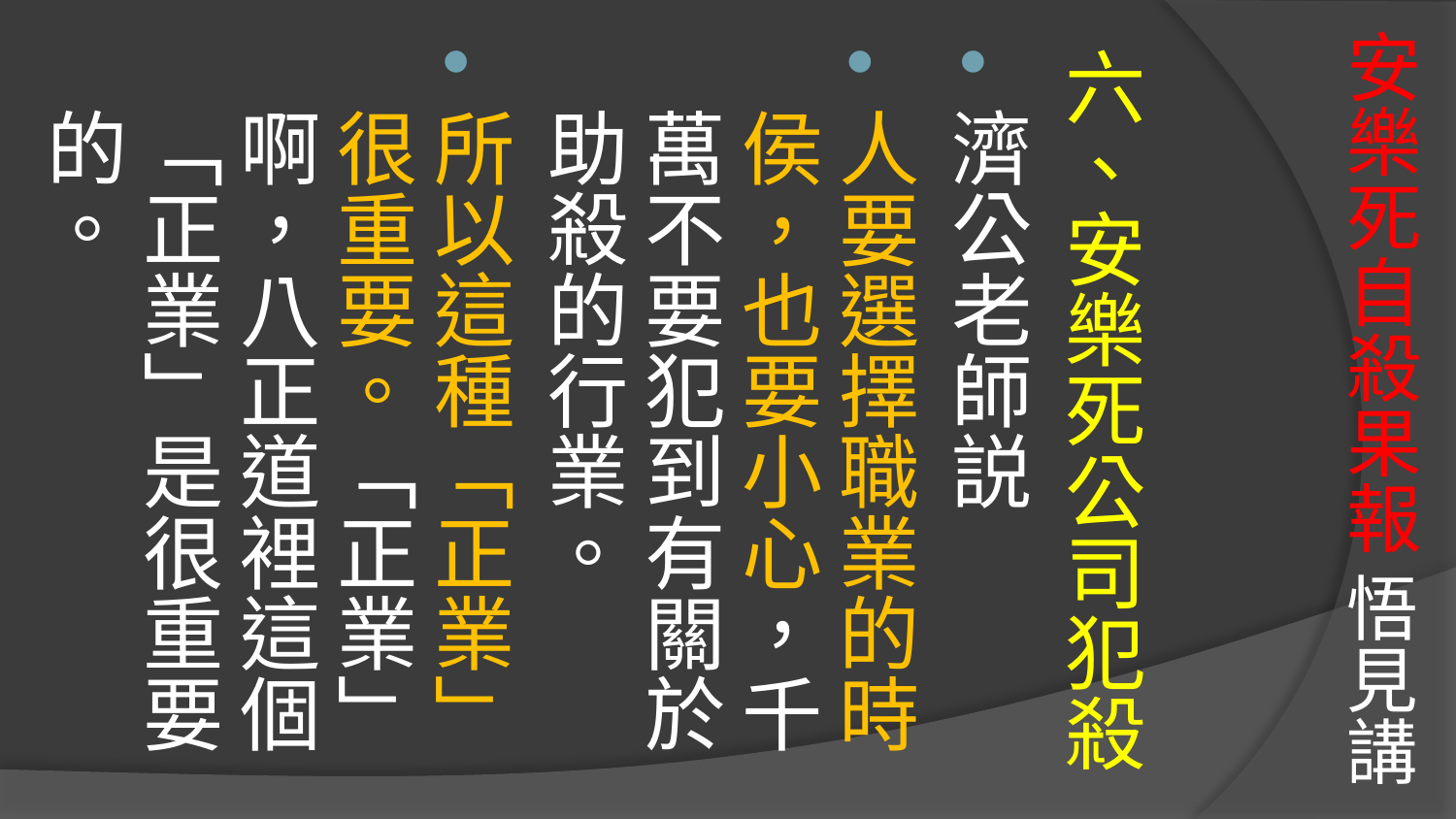

# 安樂死自殺果報 悟見講
六、安樂死公司犯殺
濟公老師説
人要選擇職業的時侯，也要小心，千萬不要犯到有關於助殺的行業。
所以這種「正業」很重要。「正業」啊，八正道裡這個「正業」是很重要的。